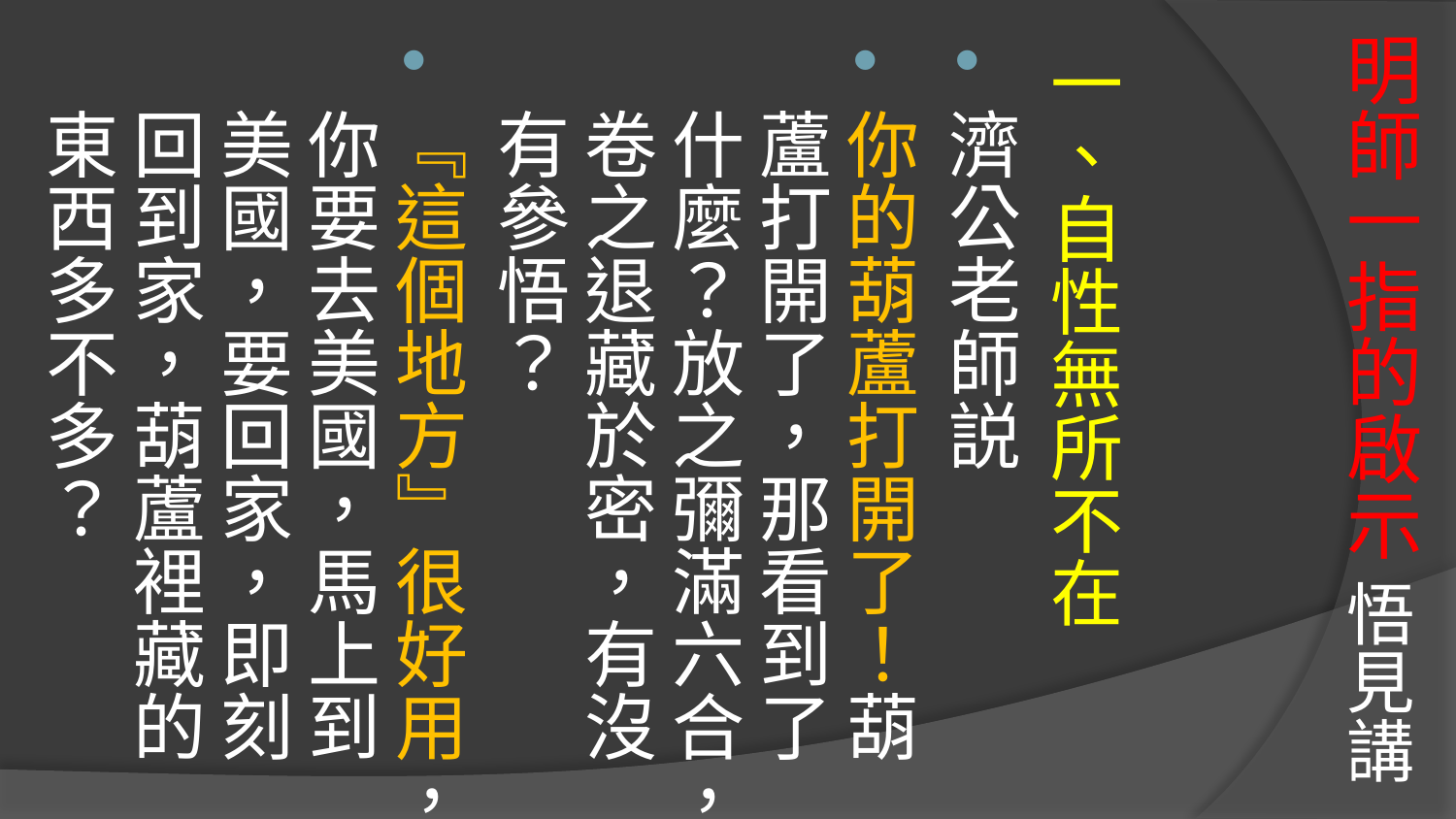

# 明師一指的啟示 悟見講
一、自性無所不在
濟公老師説
你的葫蘆打開了！葫蘆打開了，那看到了什麼？放之彌滿六合，卷之退藏於密，有沒有參悟？
『這個地方』很好用，你要去美國，馬上到美國，要回家，即刻回到家，葫蘆裡藏的東西多不多？